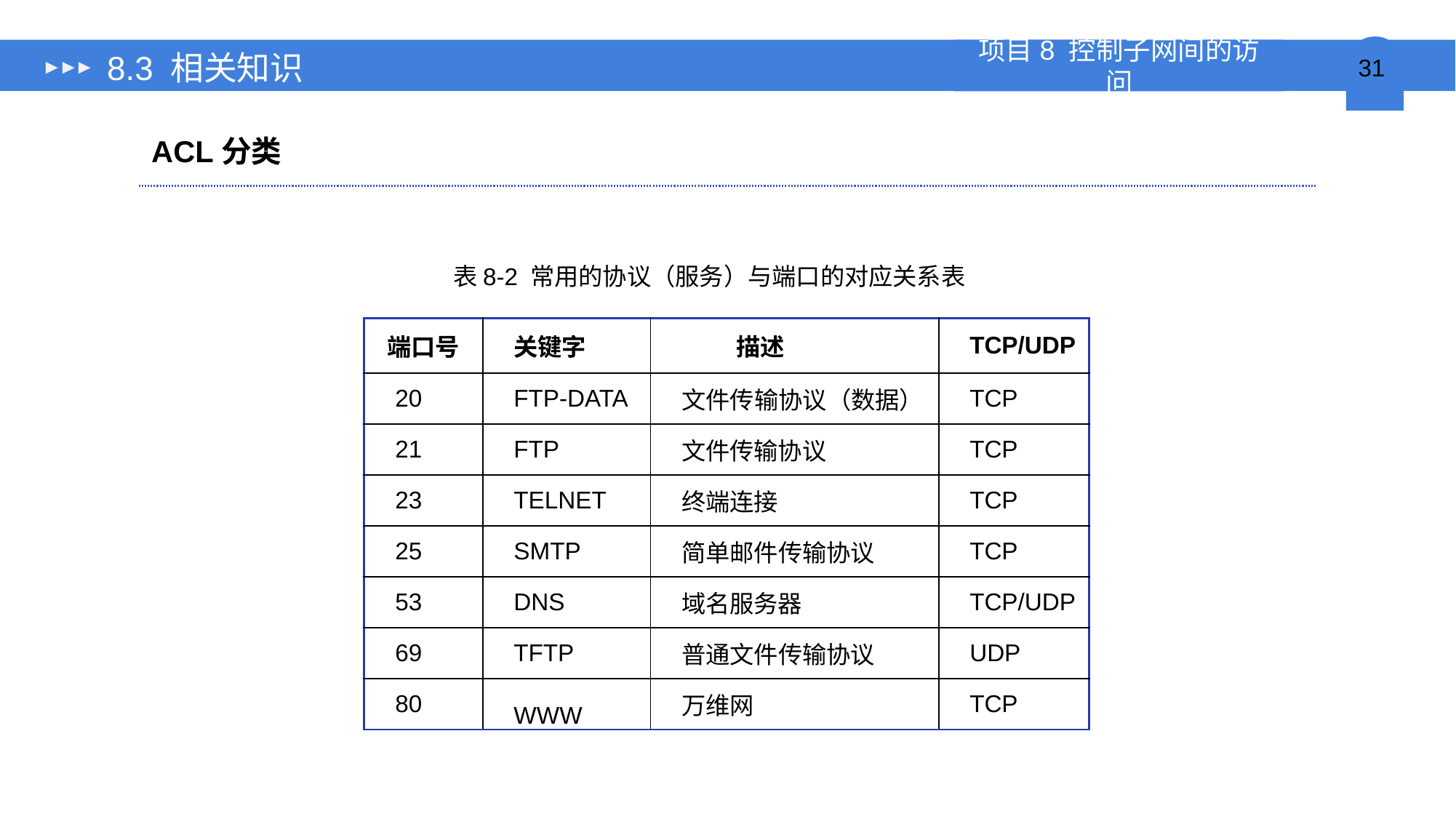

# 8.3 相关知识
ACL分类

表8-2 常用的协议（服务）与端口的对应关系表
| 端口号 | 关键字 | 描述 | TCP/UDP |
| --- | --- | --- | --- |
| 20 | FTP-DATA | 文件传输协议（数据） | TCP |
| 21 | FTP | 文件传输协议 | TCP |
| 23 | TELNET | 终端连接 | TCP |
| 25 | SMTP | 简单邮件传输协议 | TCP |
| 53 | DNS | 域名服务器 | TCP/UDP |
| 69 | TFTP | 普通文件传输协议 | UDP |
| 80 | WWW | 万维网 | TCP |